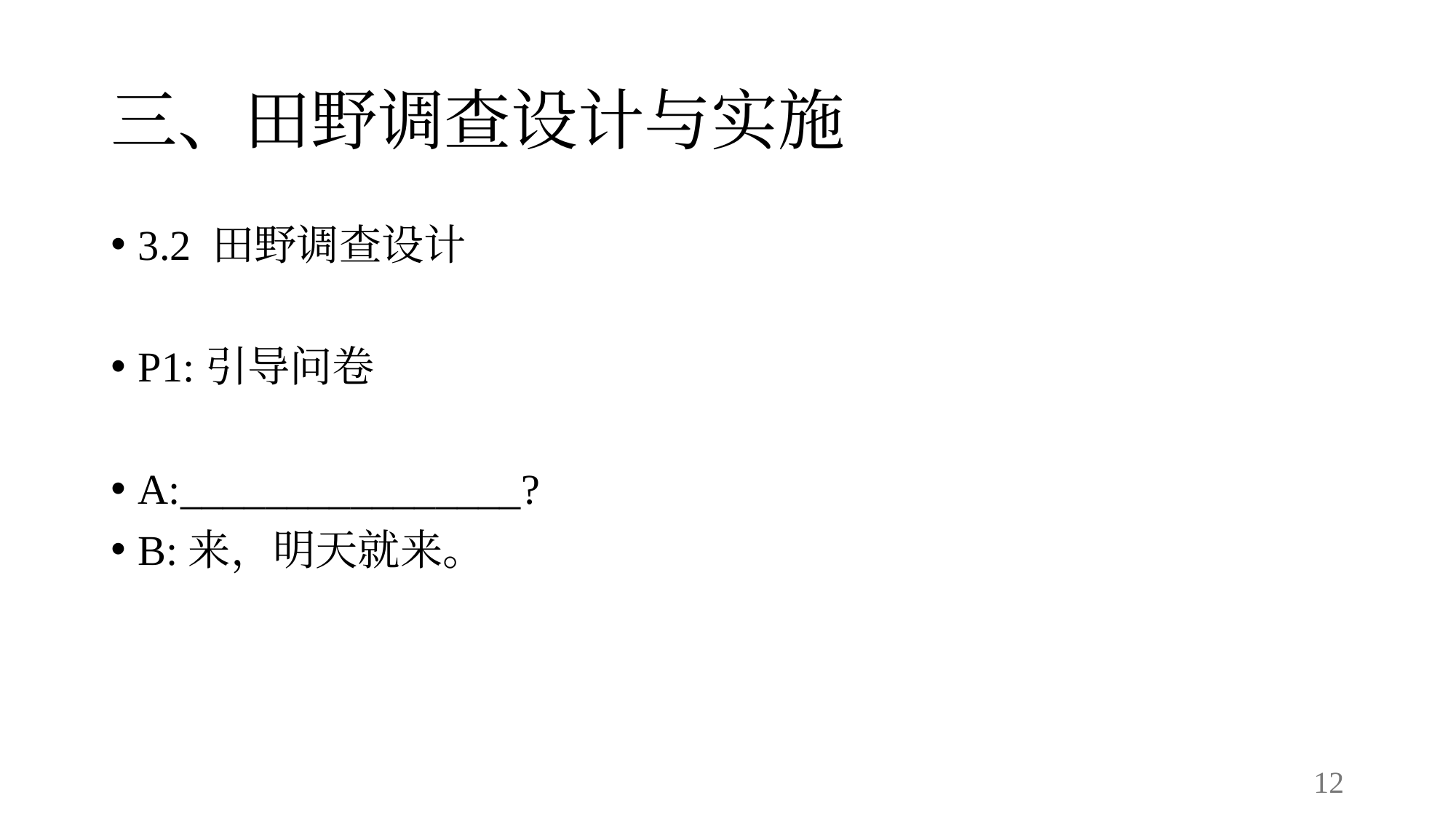

# 三、田野调查设计与实施
3.2 田野调查设计

P1:引导问卷

A:________________?
B:来，明天就来。
12